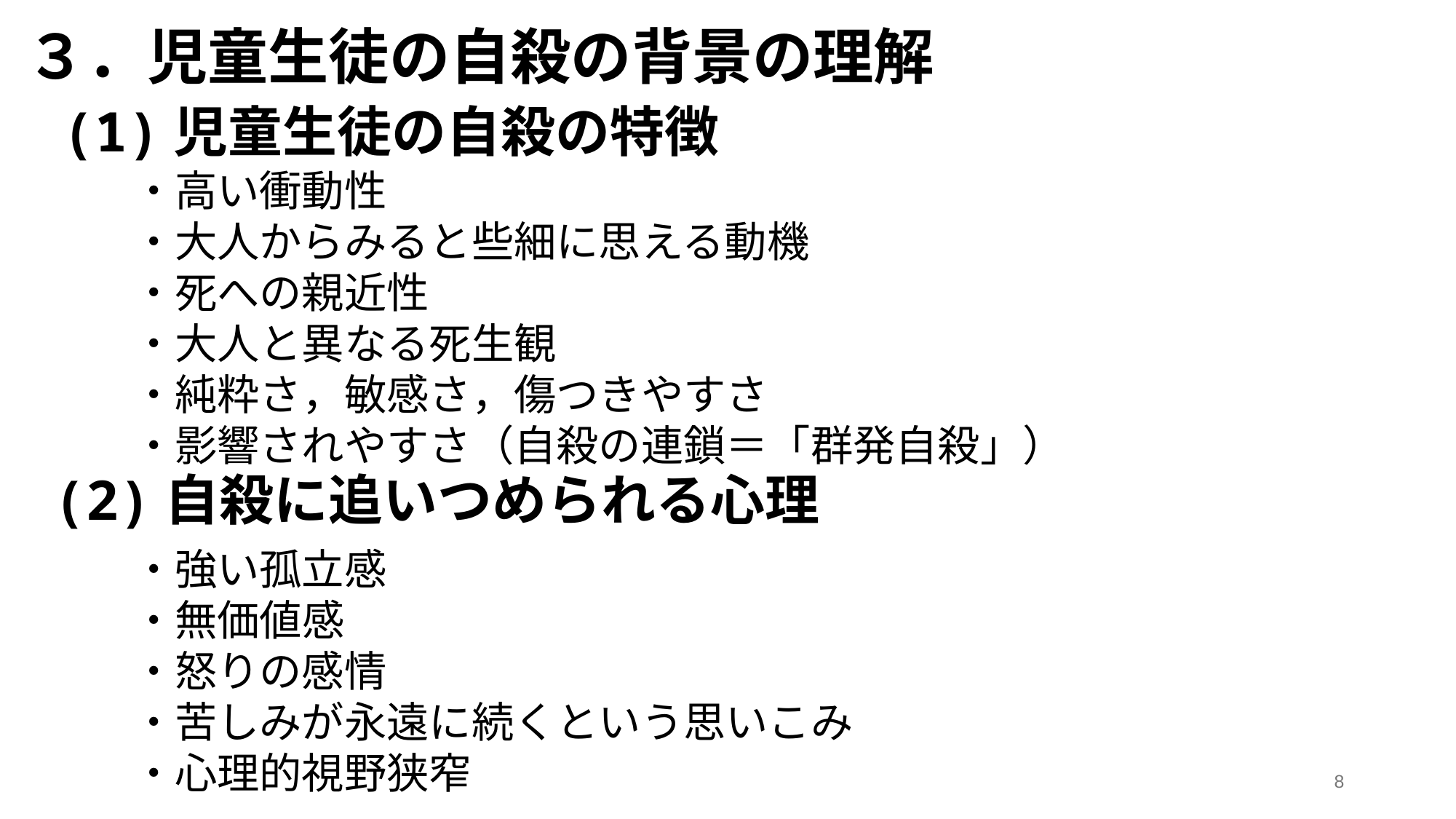

３．児童生徒の自殺の背景の理解
 (1)児童生徒の自殺の特徴
・高い衝動性
・大人からみると些細に思える動機
・死への親近性
・大人と異なる死生観
・純粋さ，敏感さ，傷つきやすさ
・影響されやすさ（自殺の連鎖＝「群発自殺」）
(2)自殺に追いつめられる心理
・強い孤立感
・無価値感
・怒りの感情
・苦しみが永遠に続くという思いこみ
・心理的視野狭窄
8